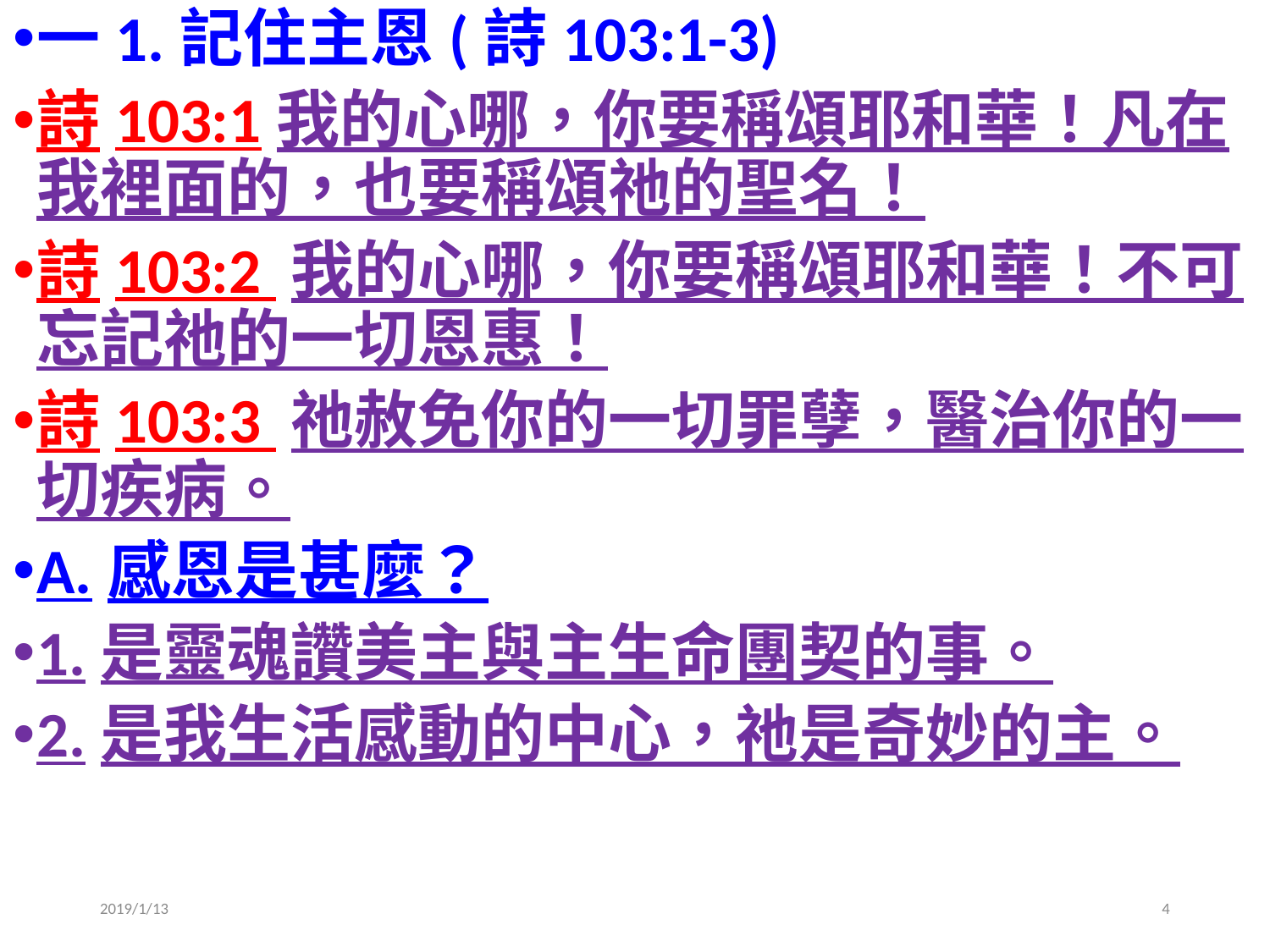

一1.記住主恩(詩103:1-3)
詩103:1我的心哪，你要稱頌耶和華！凡在我裡面的，也要稱頌祂的聖名！
詩103:2 我的心哪，你要稱頌耶和華！不可忘記祂的一切恩惠！
詩103:3 祂赦免你的一切罪孽，醫治你的一切疾病。
A.感恩是甚麼？
1.是靈魂讚美主與主生命團契的事。
2.是我生活感動的中心，祂是奇妙的主。

2019/1/13
4